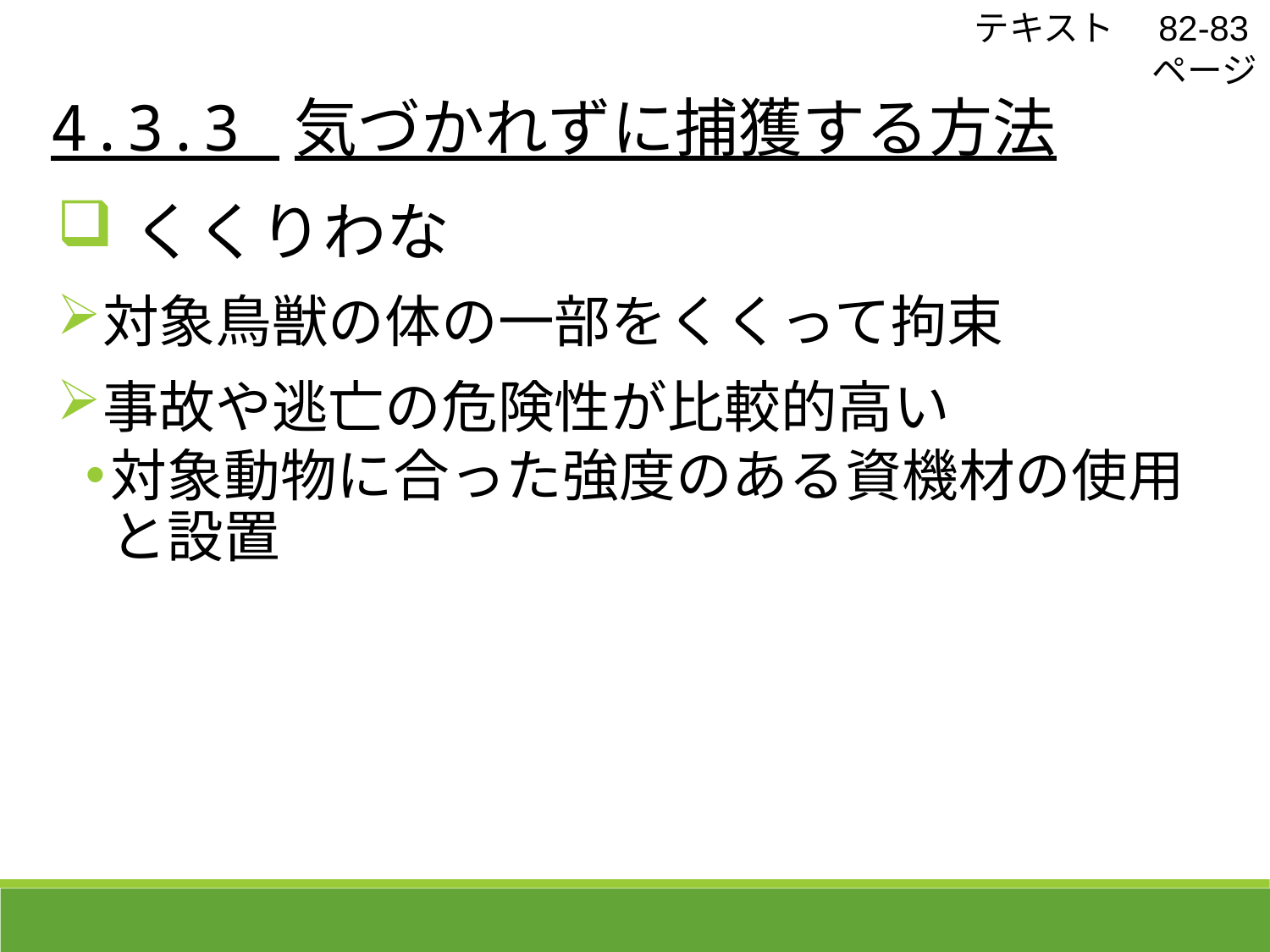

4.3.3 気づかれずに捕獲する方法
テキスト　82-83ページ
くくりわな
対象鳥獣の体の一部をくくって拘束
事故や逃亡の危険性が比較的高い
対象動物に合った強度のある資機材の使用と設置